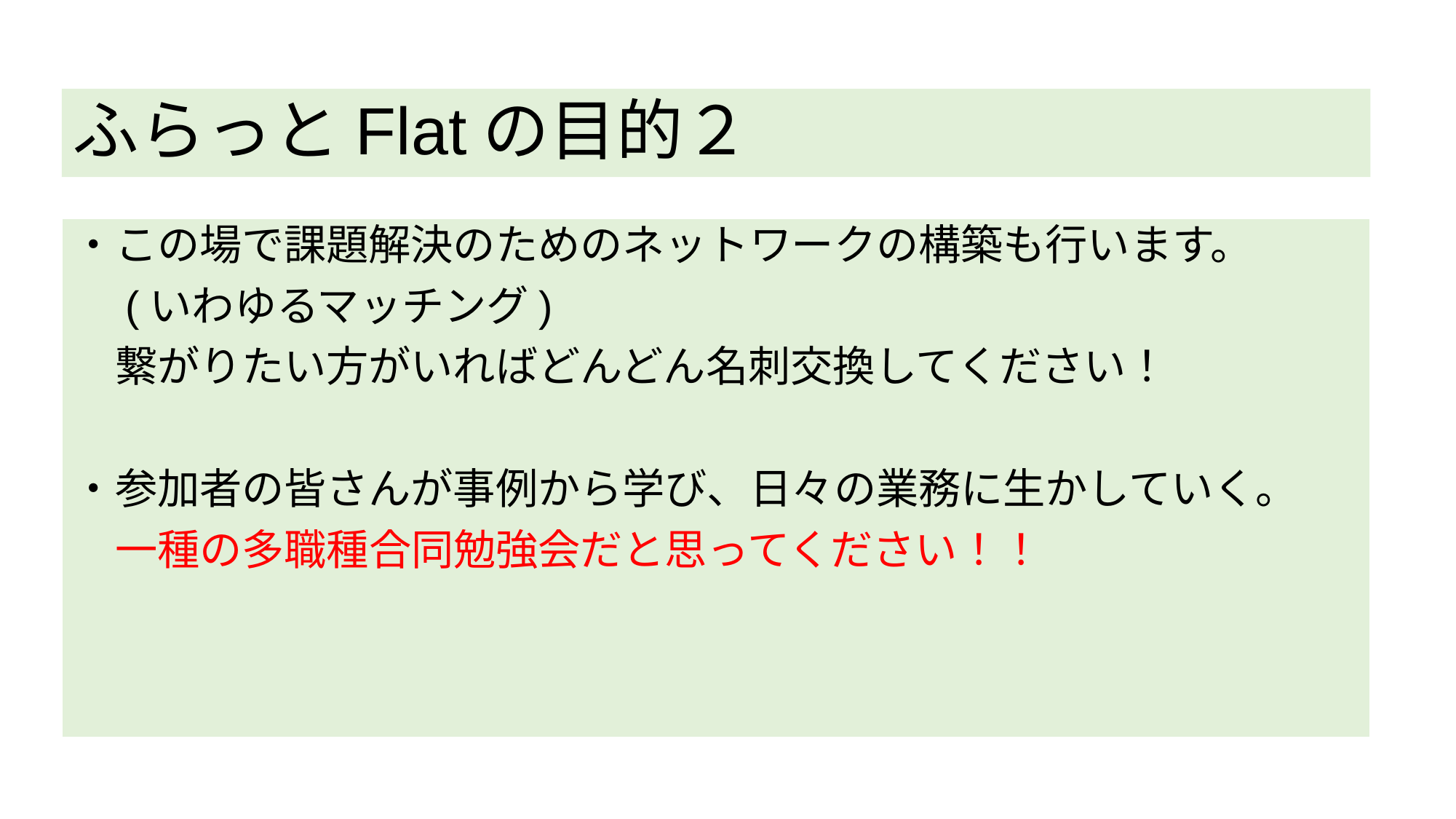

ふらっとFlatの目的２
・この場で課題解決のためのネットワークの構築も行います。
　(いわゆるマッチング)
　繋がりたい方がいればどんどん名刺交換してください！

・参加者の皆さんが事例から学び、日々の業務に生かしていく。
　一種の多職種合同勉強会だと思ってください！！